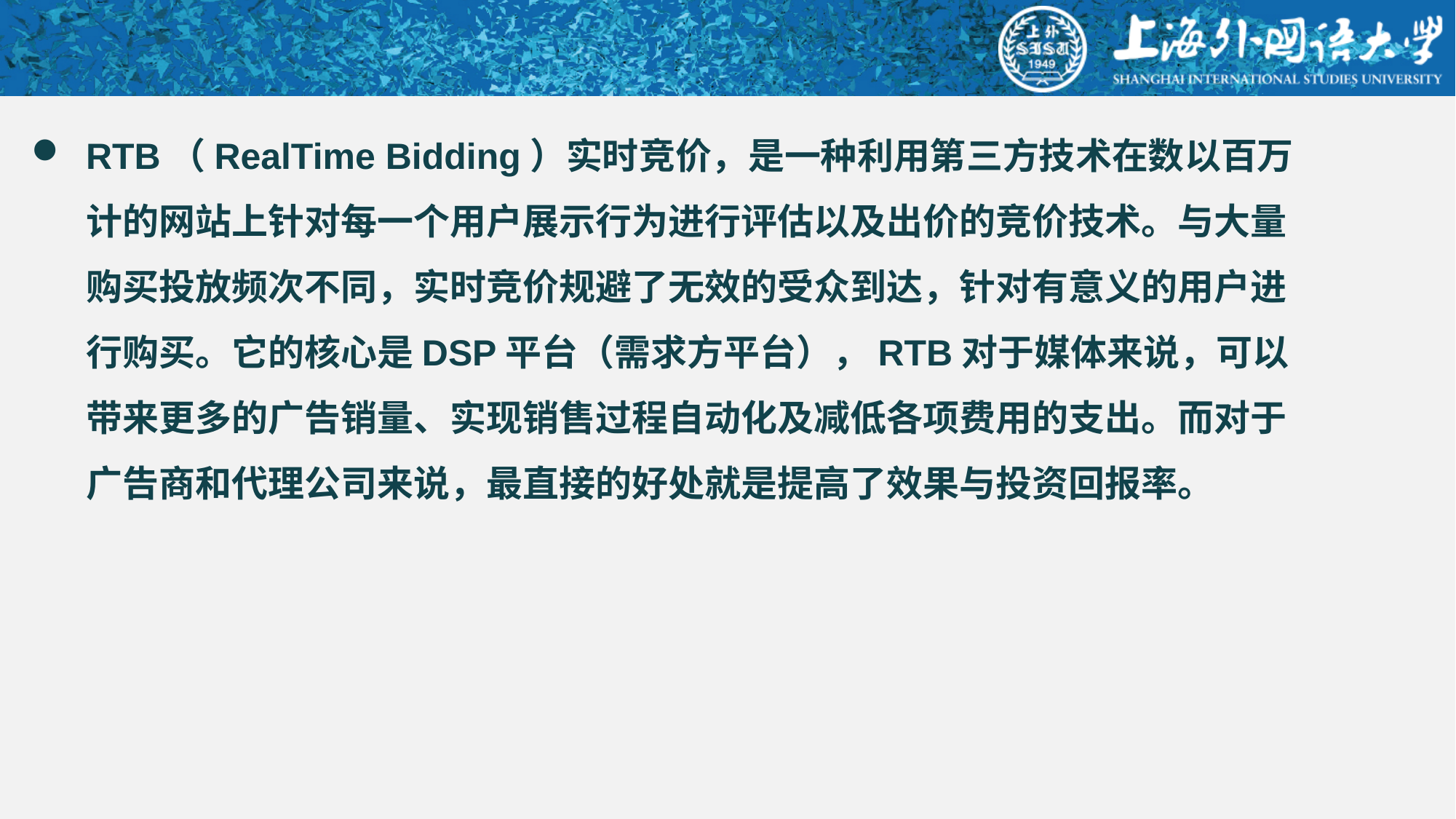

#
RTB（RealTime Bidding）实时竞价，是一种利用第三方技术在数以百万计的网站上针对每一个用户展示行为进行评估以及出价的竞价技术。与大量购买投放频次不同，实时竞价规避了无效的受众到达，针对有意义的用户进行购买。它的核心是DSP平台（需求方平台），RTB对于媒体来说，可以带来更多的广告销量、实现销售过程自动化及减低各项费用的支出。而对于广告商和代理公司来说，最直接的好处就是提高了效果与投资回报率。